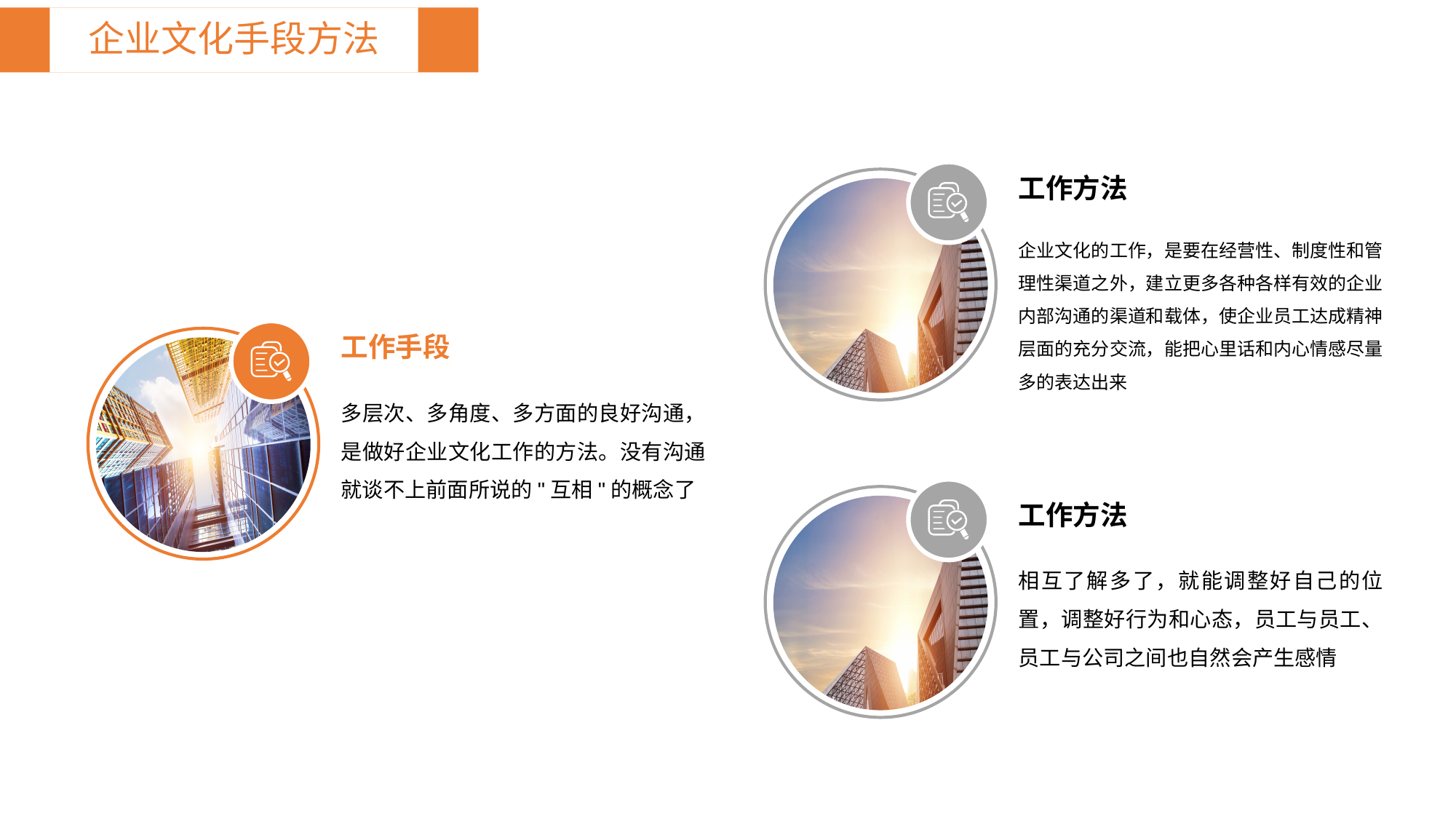

企业文化手段方法

工作方法
企业文化的工作，是要在经营性、制度性和管理性渠道之外，建立更多各种各样有效的企业内部沟通的渠道和载体，使企业员工达成精神层面的充分交流，能把心里话和内心情感尽量多的表达出来

工作手段
多层次、多角度、多方面的良好沟通，是做好企业文化工作的方法。没有沟通就谈不上前面所说的"互相"的概念了

工作方法
相互了解多了，就能调整好自己的位置，调整好行为和心态，员工与员工、员工与公司之间也自然会产生感情